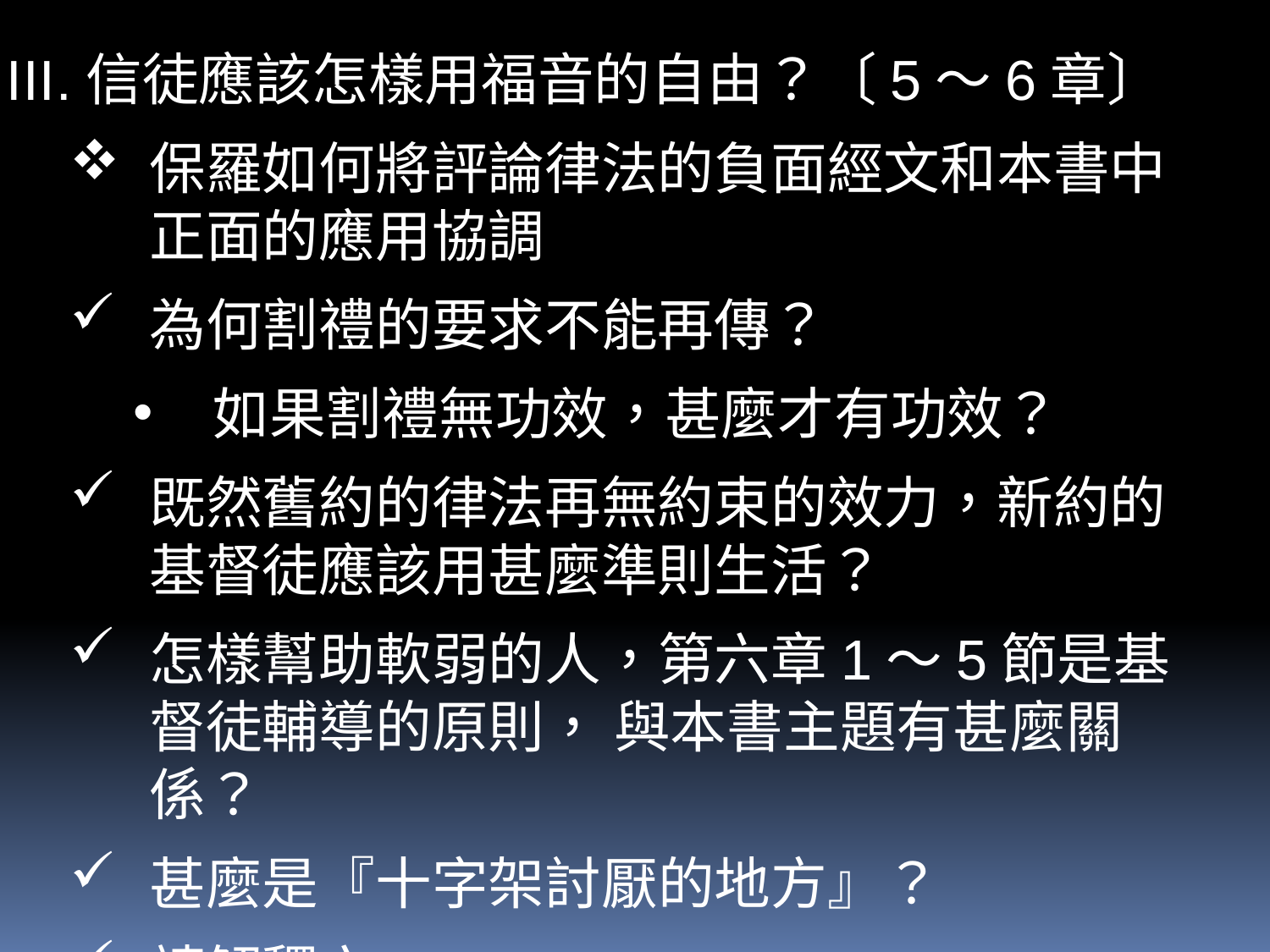

信徒應該怎樣用福音的自由？〔5～6章〕
保羅如何將評論律法的負面經文和本書中正面的應用協調
為何割禮的要求不能再傳？
如果割禮無功效，甚麼才有功效？
既然舊約的律法再無約束的效力，新約的基督徒應該用甚麼準則生活？
怎樣幫助軟弱的人，第六章1～5節是基督徒輔導的原則， 與本書主題有甚麼關係？
甚麼是『十字架討厭的地方』？
請解釋六14。